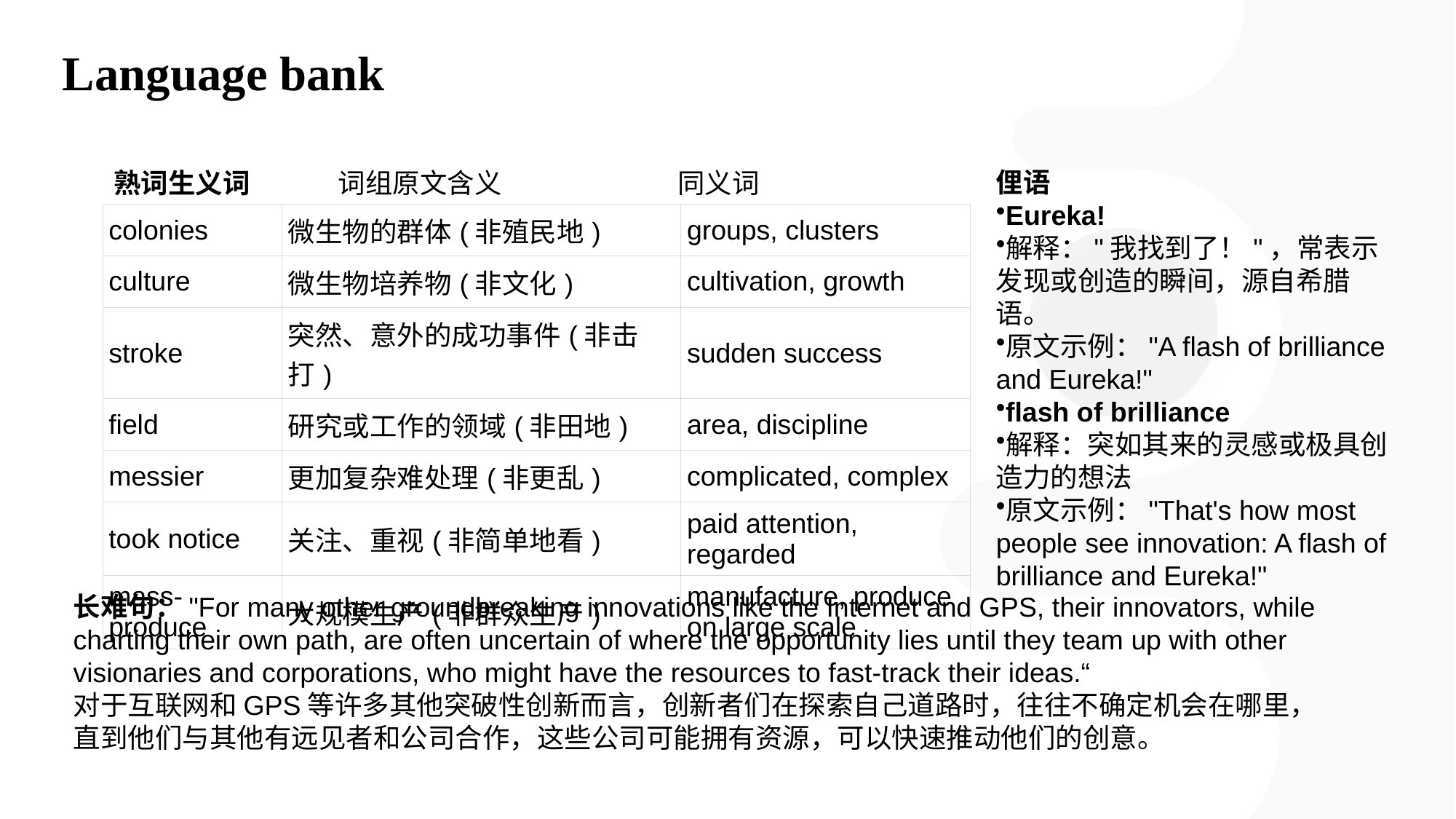

# Language bank
熟词生义词	 词组原文含义	  	   同义词
俚语
Eureka!
解释："我找到了！"，常表示发现或创造的瞬间，源自希腊语。
原文示例："A flash of brilliance and Eureka!"
flash of brilliance
解释：突如其来的灵感或极具创造力的想法
原文示例："That's how most people see innovation: A flash of brilliance and Eureka!"
| colonies | 微生物的群体(非殖民地) | groups, clusters |
| --- | --- | --- |
| culture | 微生物培养物(非文化) | cultivation, growth |
| stroke | 突然、意外的成功事件(非击打) | sudden success |
| field | 研究或工作的领域(非田地) | area, discipline |
| messier | 更加复杂难处理(非更乱) | complicated, complex |
| took notice | 关注、重视(非简单地看) | paid attention, regarded |
| mass-produce | 大规模生产(非群众生产) | manufacture, produce on large scale |
长难句："For many other groundbreaking innovations like the Internet and GPS, their innovators, while charting their own path, are often uncertain of where the opportunity lies until they team up with other visionaries and corporations, who might have the resources to fast-track their ideas.“
对于互联网和GPS等许多其他突破性创新而言，创新者们在探索自己道路时，往往不确定机会在哪里，直到他们与其他有远见者和公司合作，这些公司可能拥有资源，可以快速推动他们的创意。